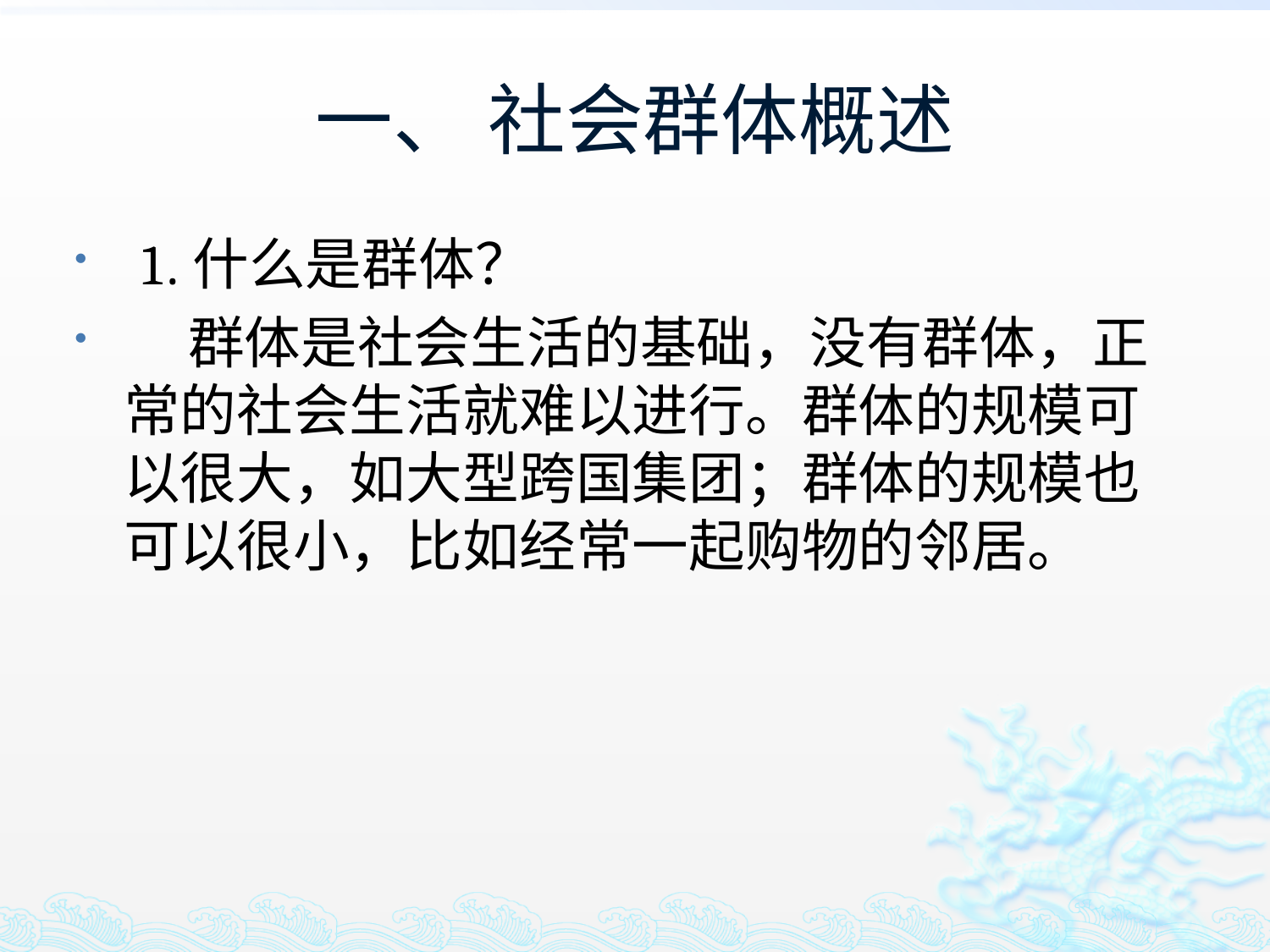

# 一、 社会群体概述
 1.什么是群体？
    群体是社会生活的基础，没有群体，正常的社会生活就难以进行。群体的规模可以很大，如大型跨国集团；群体的规模也可以很小，比如经常一起购物的邻居。